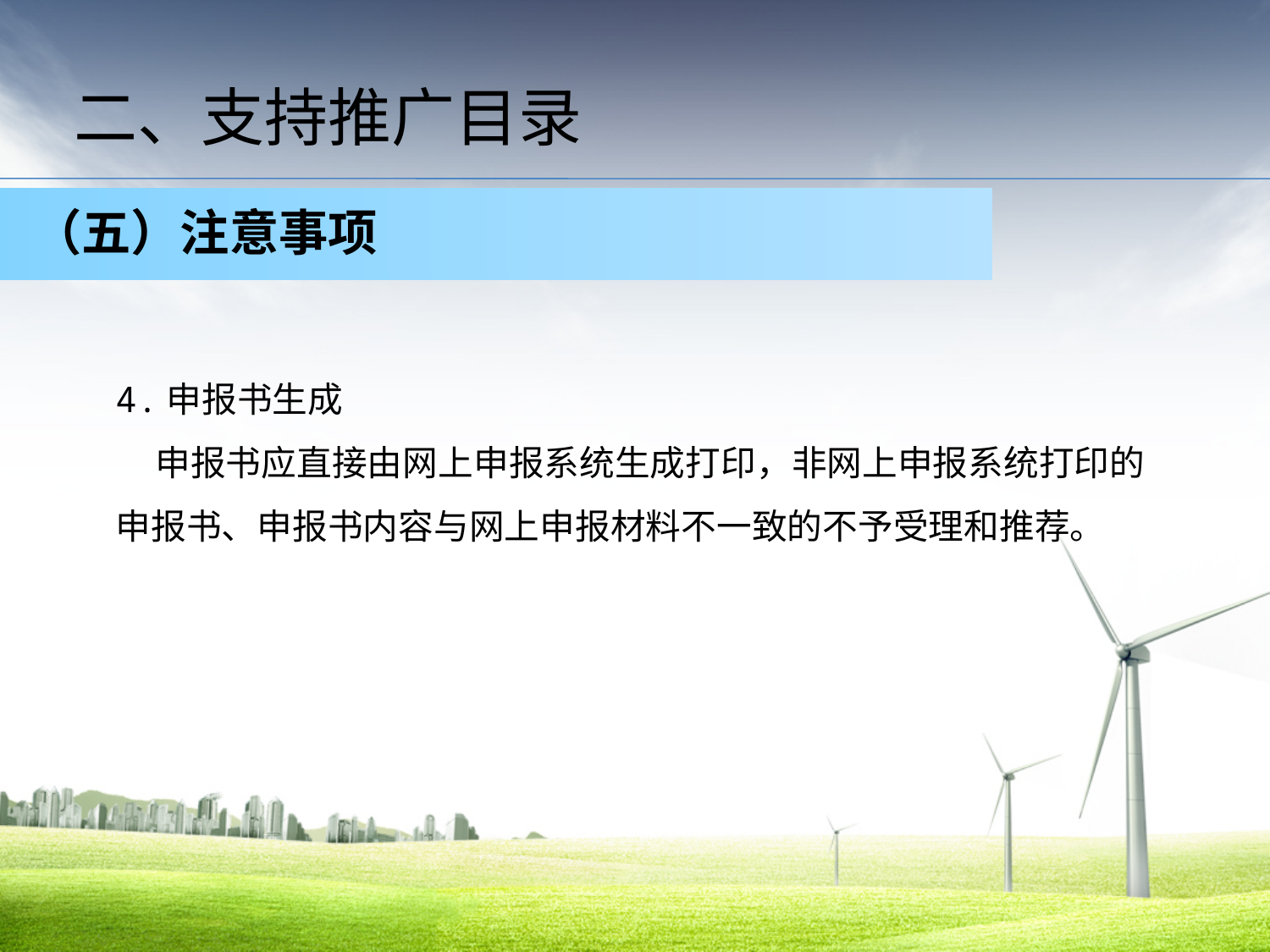

二、支持推广目录

（五）注意事项

4.申报书生成
    申报书应直接由网上申报系统生成打印，非网上申报系统打印的申报书、申报书内容与网上申报材料不一致的不予受理和推荐。